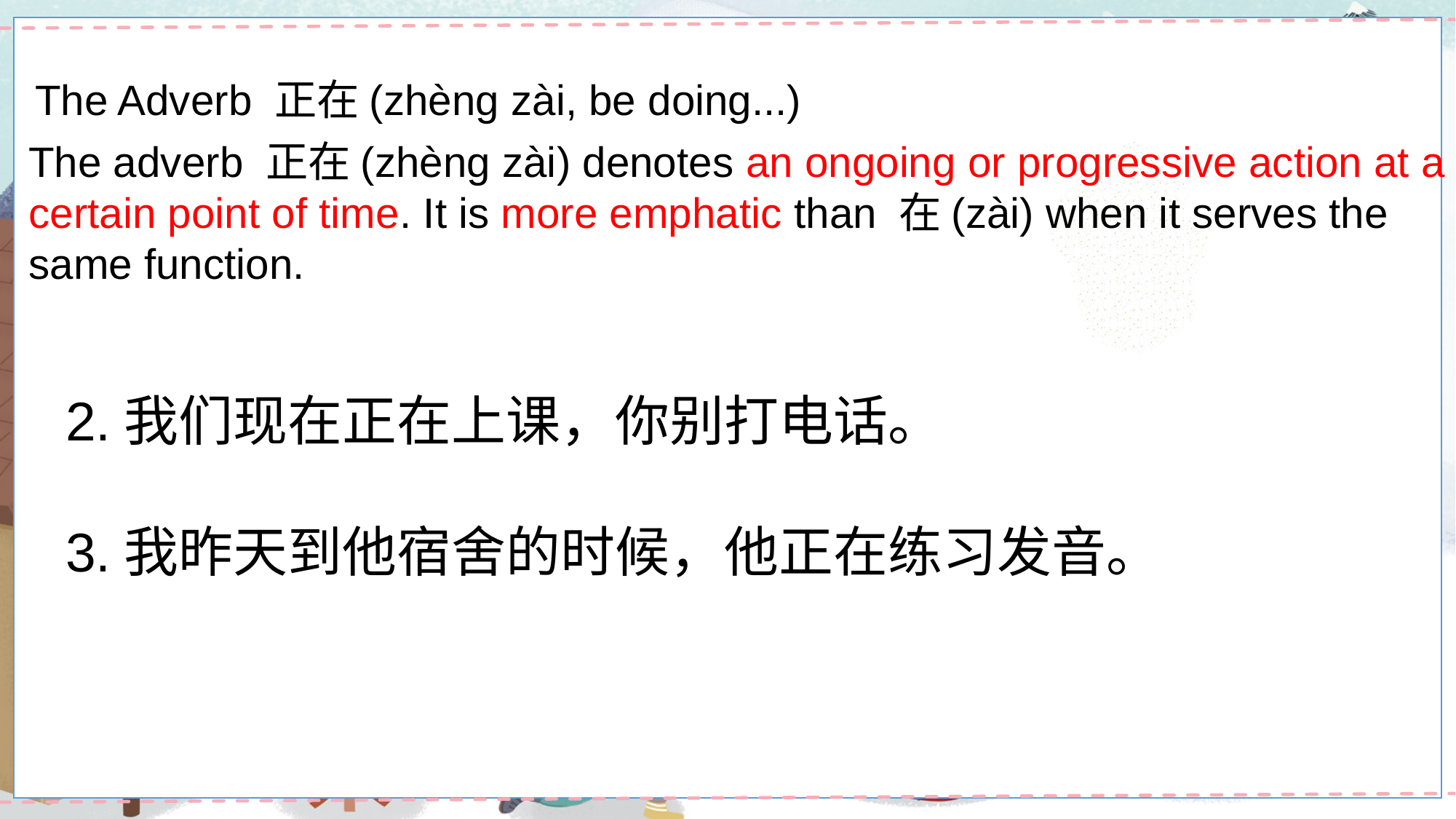

The Adverb 正在(zhèng zài, be doing...)
The adverb 正在(zhèng zài) denotes an ongoing or progressive action at a
certain point of time. It is more emphatic than 在(zài) when it serves the same function.

2.我们现在正在上课，你别打电话。

3.我昨天到他宿舍的时候，他正在练习发音。